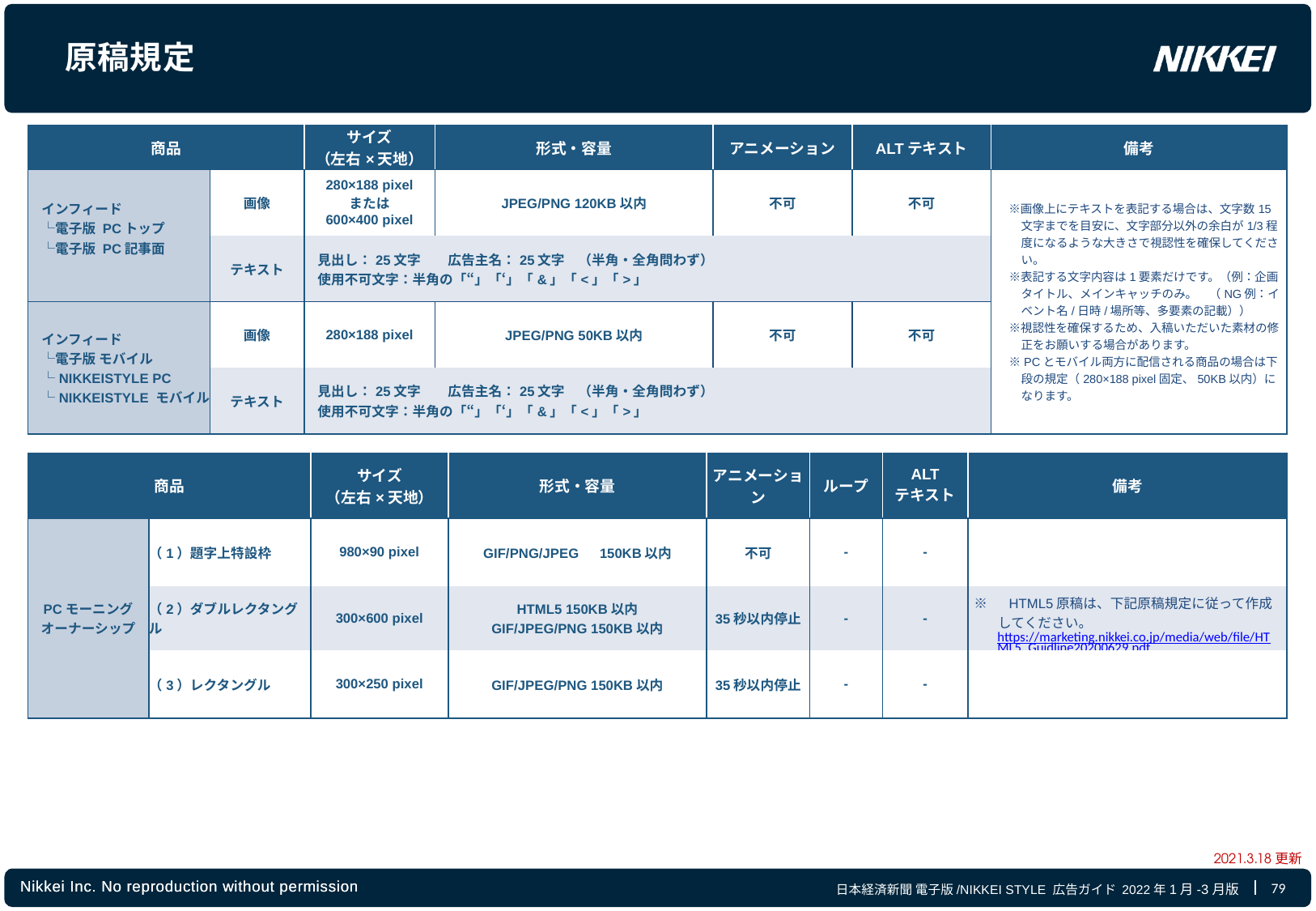

# 原稿規定
| 商品 |  | サイズ （左右×天地） | 形式・容量 | アニメーション | ALTテキスト | 備考 |
| --- | --- | --- | --- | --- | --- | --- |
| インフィード 　└電子版 PCトップ 　└電子版 PC記事面 | 画像 | 280×188 pixel または 600×400 pixel | JPEG/PNG 120KB以内 | 不可 | 不可 | ※画像上にテキストを表記する場合は、文字数15文字までを目安に、文字部分以外の余白が1/3程度になるような大きさで視認性を確保してください。 　※表記する文字内容は1要素だけです。（例：企画タイトル、メインキャッチのみ。　（NG例：イベント名/日時/場所等、多要素の記載）） 　※視認性を確保するため、入稿いただいた素材の修正をお願いする場合があります。 　※PCとモバイル両方に配信される商品の場合は下段の規定（280×188 pixel固定、50KB以内）になります。 |
|  | テキスト | 見出し：25文字　　広告主名：25文字　（半角・全角問わず） 　使用不可文字：半角の「“」「‘」「&」「<」「>」 |  |  |  |  |
| インフィード 　└電子版 モバイル 　└NIKKEISTYLE PC 　└NIKKEISTYLE モバイル | 画像 | 280×188 pixel | JPEG/PNG 50KB以内 | 不可 | 不可 |  |
|  | テキスト | 見出し：25文字　　広告主名：25文字　（半角・全角問わず） 　使用不可文字：半角の「“」「‘」「&」「<」「>」 |  |  |  |  |
| 商品 |  | サイズ （左右×天地） | 形式・容量 | アニメーション | ループ | ALT テキスト | 備考 |
| --- | --- | --- | --- | --- | --- | --- | --- |
| PCモーニング オーナーシップ | （1）題字上特設枠 | 980×90 pixel | GIF/PNG/JPEG　150KB以内 | 不可 | - | - |  |
|  | （2）ダブルレクタングル | 300×600 pixel | HTML5 150KB以内 GIF/JPEG/PNG 150KB以内 | 35秒以内停止 | - | - | ※　HTML5原稿は、下記原稿規定に従って作成してください。 https://marketing.nikkei.co.jp/media/web/file/HTML5\_Guidline20200629.pdf |
|  | （3）レクタングル | 300×250 pixel | GIF/JPEG/PNG 150KB以内 | 35秒以内停止 | - | - |  |
2021.3.18更新